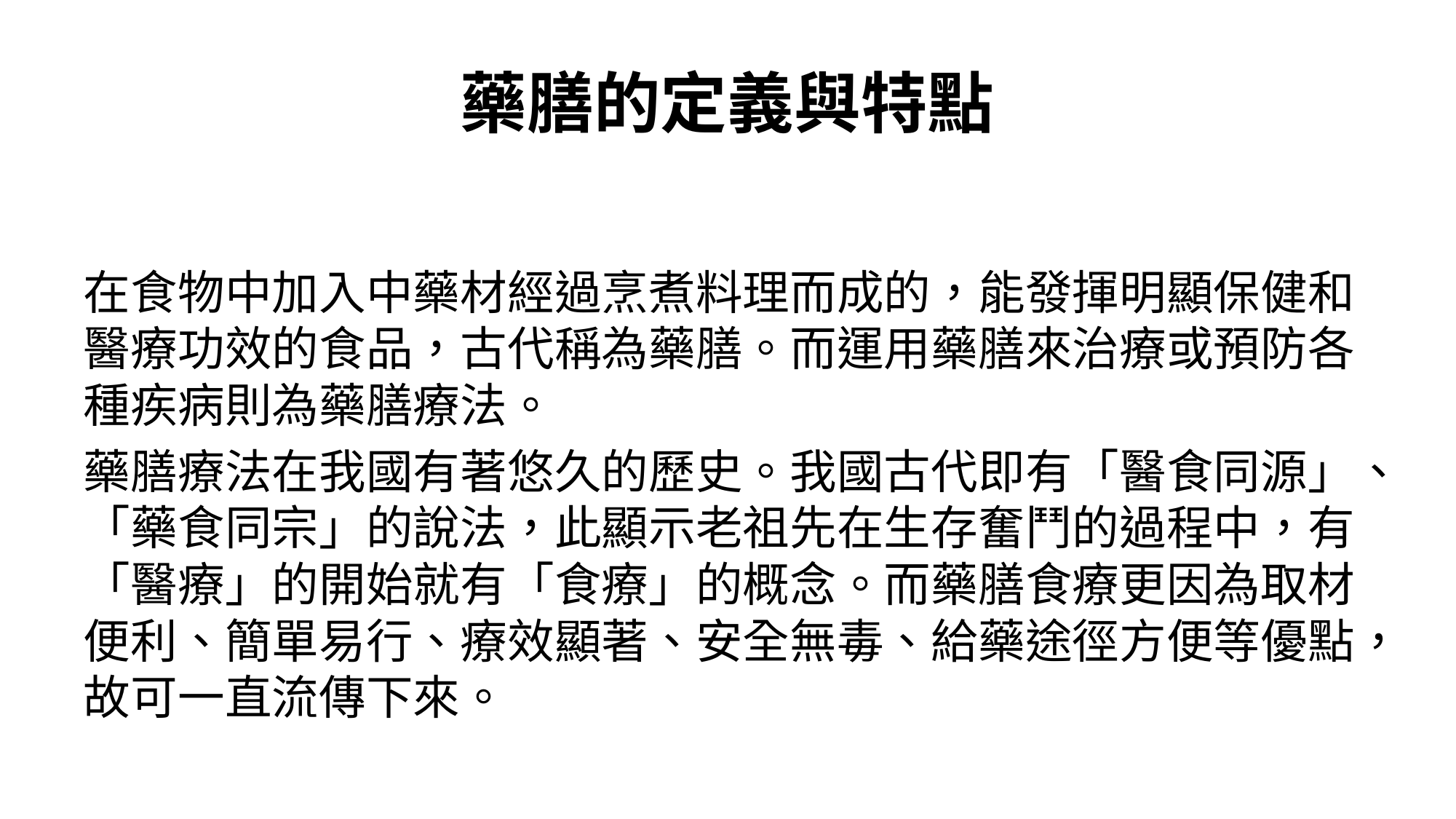

# 藥膳的定義與特點

在食物中加入中藥材經過烹煮料理而成的，能發揮明顯保健和醫療功效的食品，古代稱為藥膳。而運用藥膳來治療或預防各種疾病則為藥膳療法。
藥膳療法在我國有著悠久的歷史。我國古代即有「醫食同源」、「藥食同宗」的說法，此顯示老祖先在生存奮鬥的過程中，有「醫療」的開始就有「食療」的概念。而藥膳食療更因為取材便利、簡單易行、療效顯著、安全無毒、給藥途徑方便等優點，故可一直流傳下來。